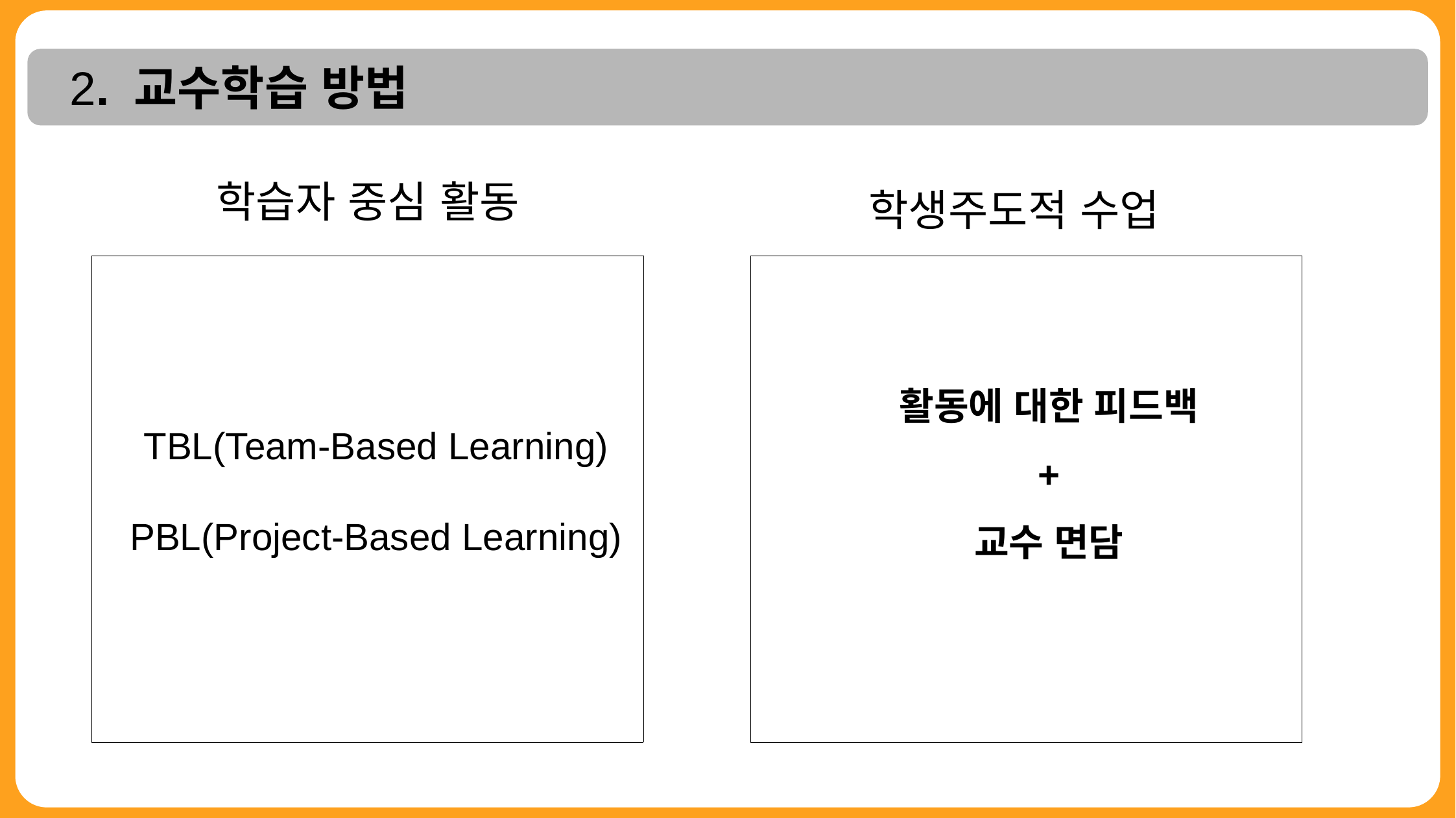

2. 교수학습 방법
 학생주도적 수업
학습자 중심 활동
|  |
| --- |
|  |
| --- |

활동에 대한 피드백
+
교수 면담

TBL(Team-Based Learning)

PBL(Project-Based Learning)